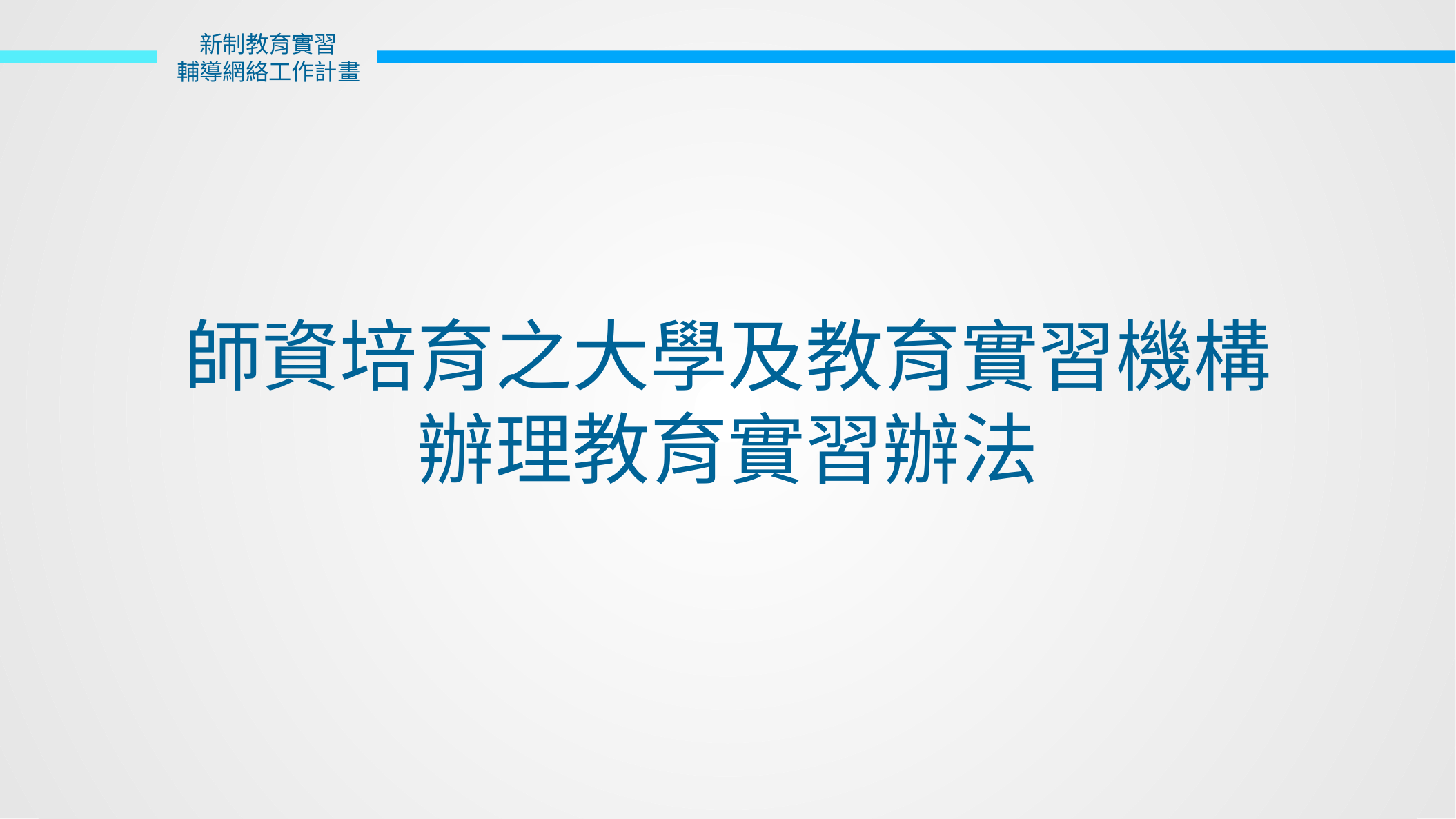

新制教育實習
輔導網絡工作計畫

師資培育之大學及教育實習機構
辦理教育實習辦法